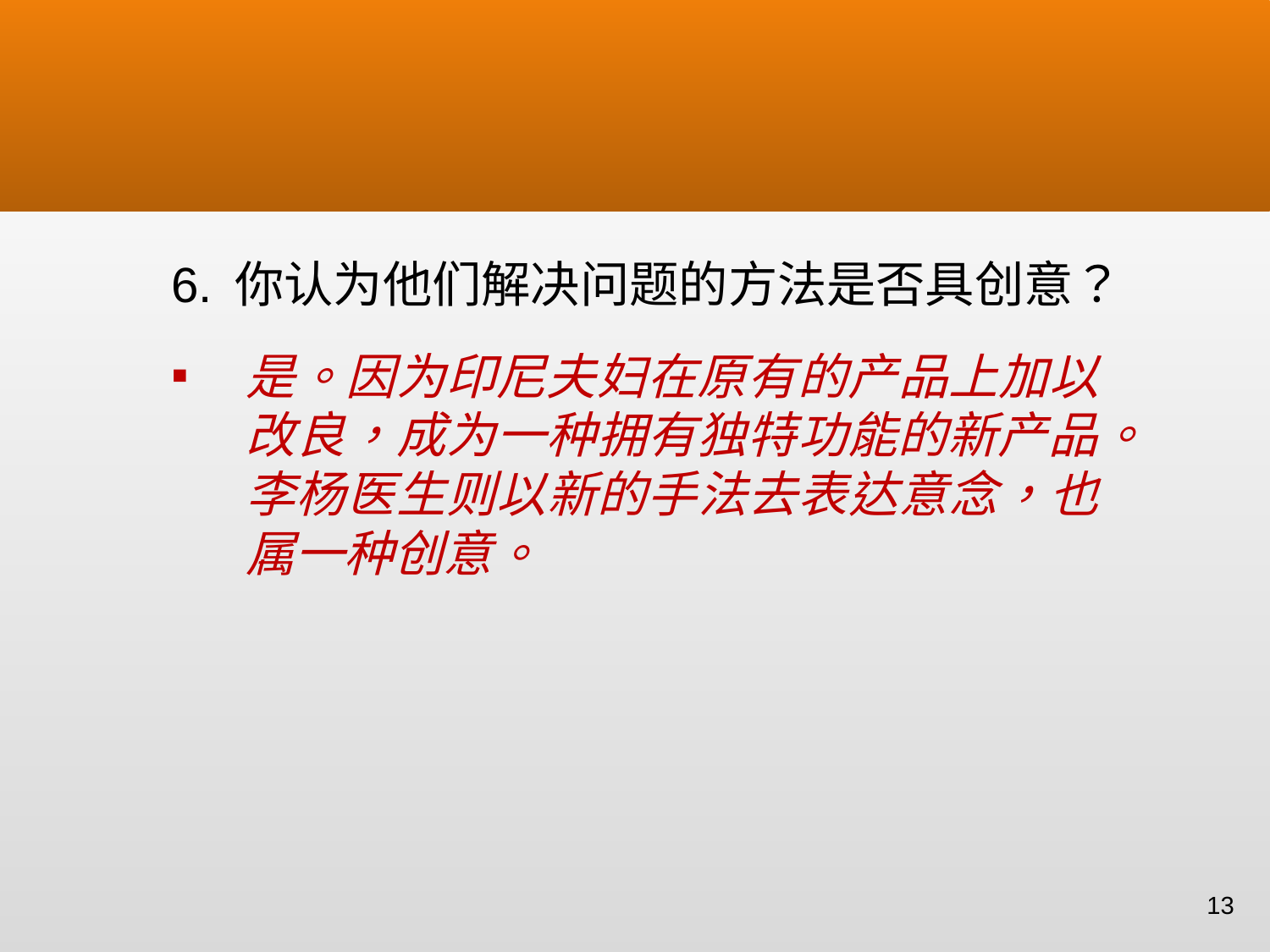

#
你认为他们解决问题的方法是否具创意？
是。因为印尼夫妇在原有的产品上加以改良，成为一种拥有独特功能的新产品。李杨医生则以新的手法去表达意念，也属一种创意。
13